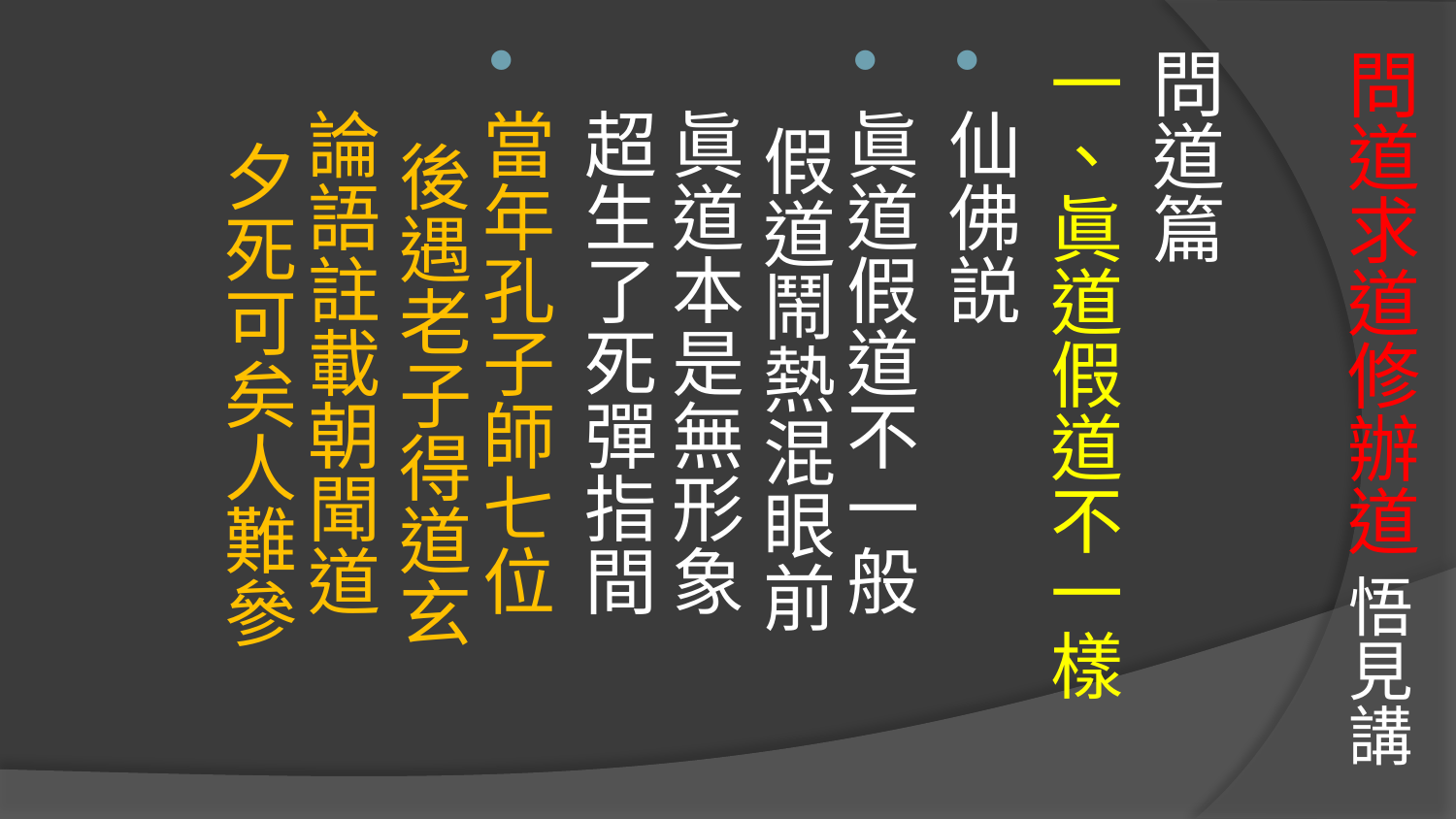

# 問道求道修辦道 悟見講
問道篇
一、眞道假道不一樣
仙佛説
眞道假道不一般            假道鬧熱混眼前
眞道本是無形象          超生了死彈指間
當年孔子師七位             後遇老子得道玄
論語註載朝聞道             夕死可矣人難參